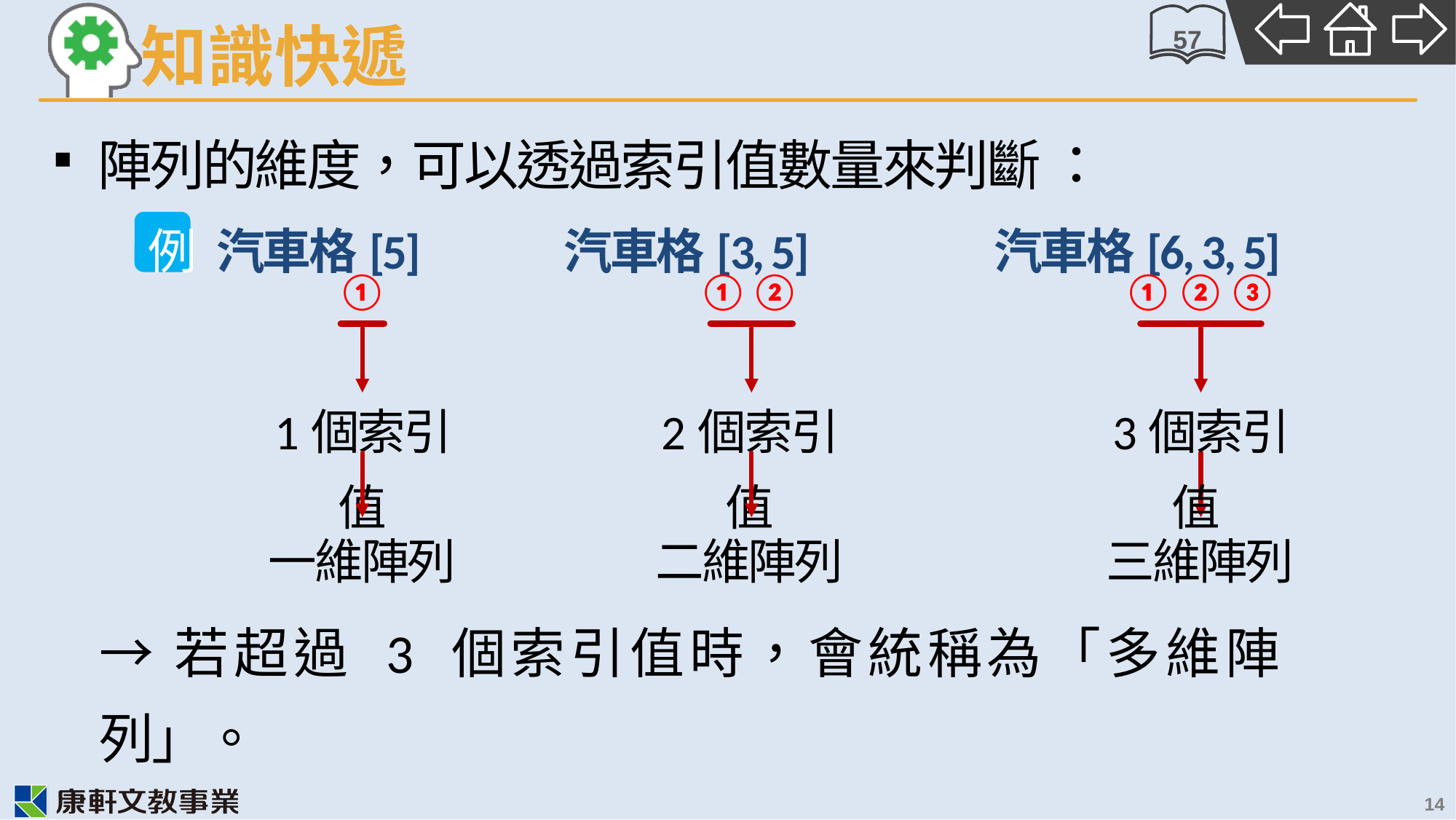

57

陣列的維度，可以透過索引值數量來判斷 ：

    例  汽車格[5]
汽車格[3, 5]
汽車格[6, 3, 5]

①
① ②
① ② ③
1個索引值
2個索引值
3個索引值
一維陣列
二維陣列
三維陣列
→若超過 3 個索引值時，會統稱為「多維陣列」。
14